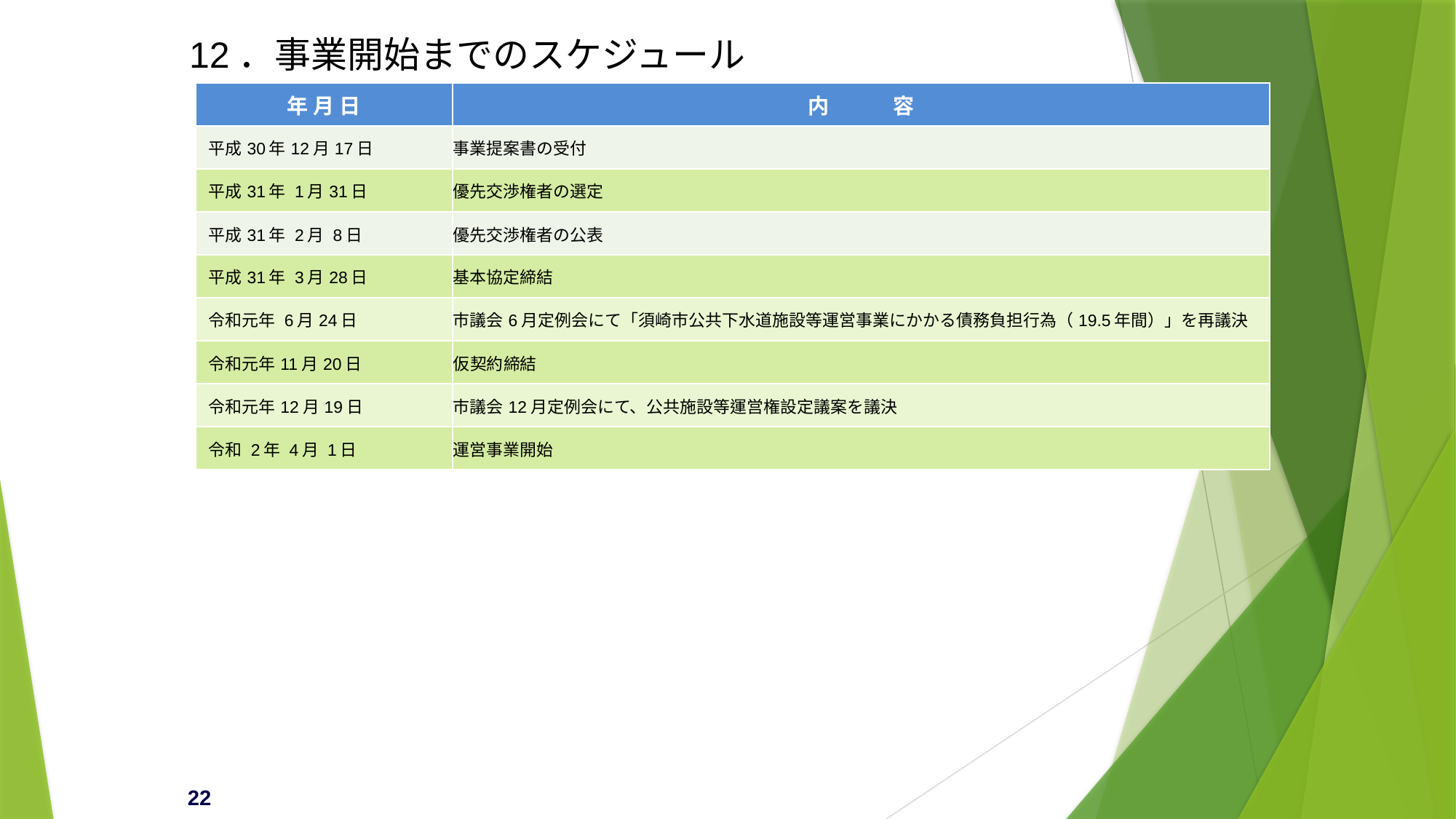

12．事業開始までのスケジュール
| 年 月 日 | 内　　　容 |
| --- | --- |
| 平成30年12月17日 | 事業提案書の受付 |
| 平成31年 1月31日 | 優先交渉権者の選定 |
| 平成31年 2月 8日 | 優先交渉権者の公表 |
| 平成31年 3月28日 | 基本協定締結 |
| 令和元年 6月24日 | 市議会6月定例会にて「須崎市公共下水道施設等運営事業にかかる債務負担行為（19.5年間）」を再議決 |
| 令和元年11月20日 | 仮契約締結 |
| 令和元年12月19日 | 市議会12月定例会にて、公共施設等運営権設定議案を議決 |
| 令和 2年 4月 1日 | 運営事業開始 |
22